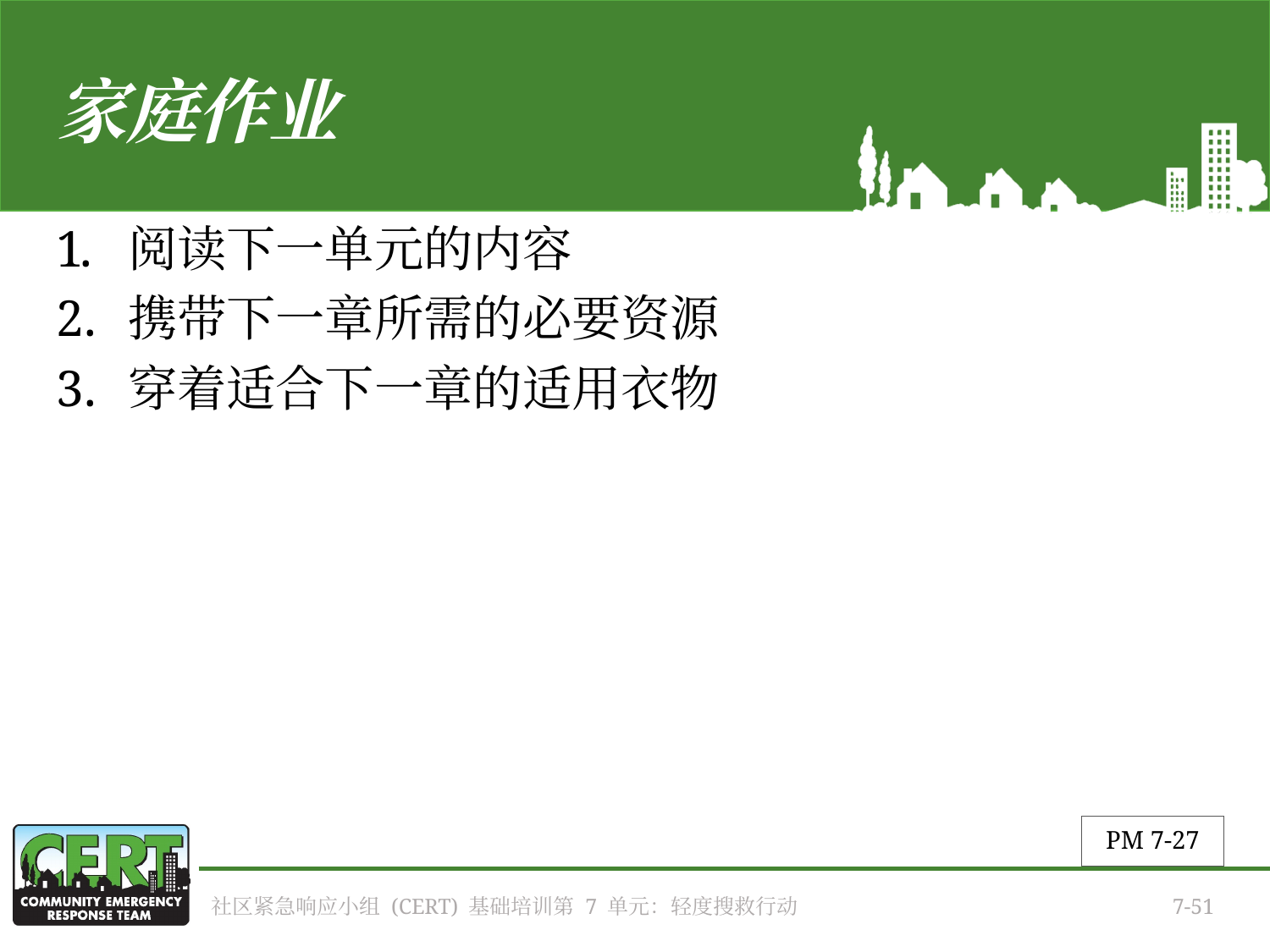

# 家庭作业
阅读下一单元的内容
携带下一章所需的必要资源
穿着适合下一章的适用衣物
PM 7-27
社区紧急响应小组 (CERT) 基础培训第 7 单元：轻度搜救行动
7-51